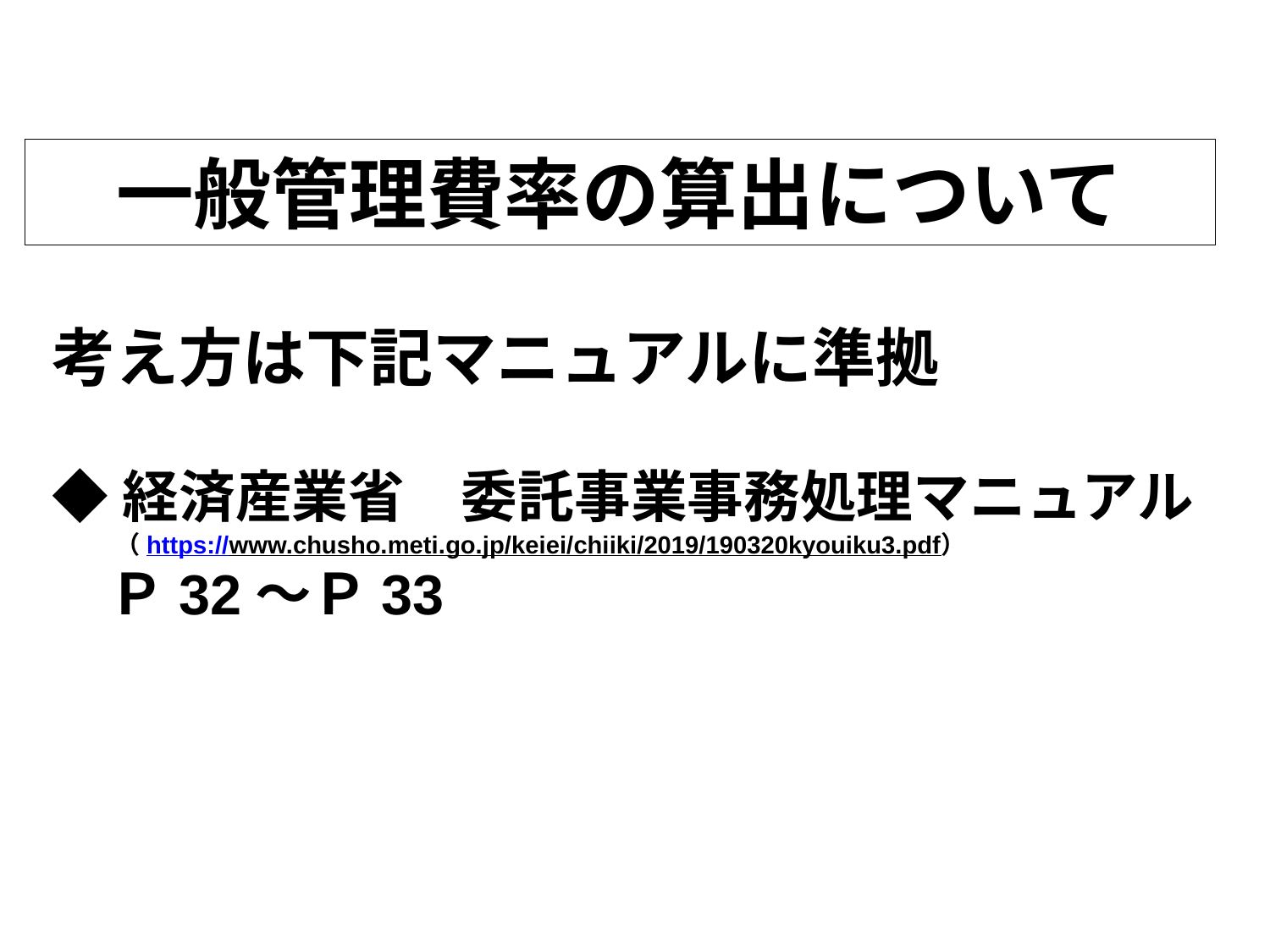

一般管理費率の算出について
考え方は下記マニュアルに準拠

◆経済産業省　委託事業事務処理マニュアル
　　　（https://www.chusho.meti.go.jp/keiei/chiiki/2019/190320kyouiku3.pdf）
　Ｐ32～Ｐ33